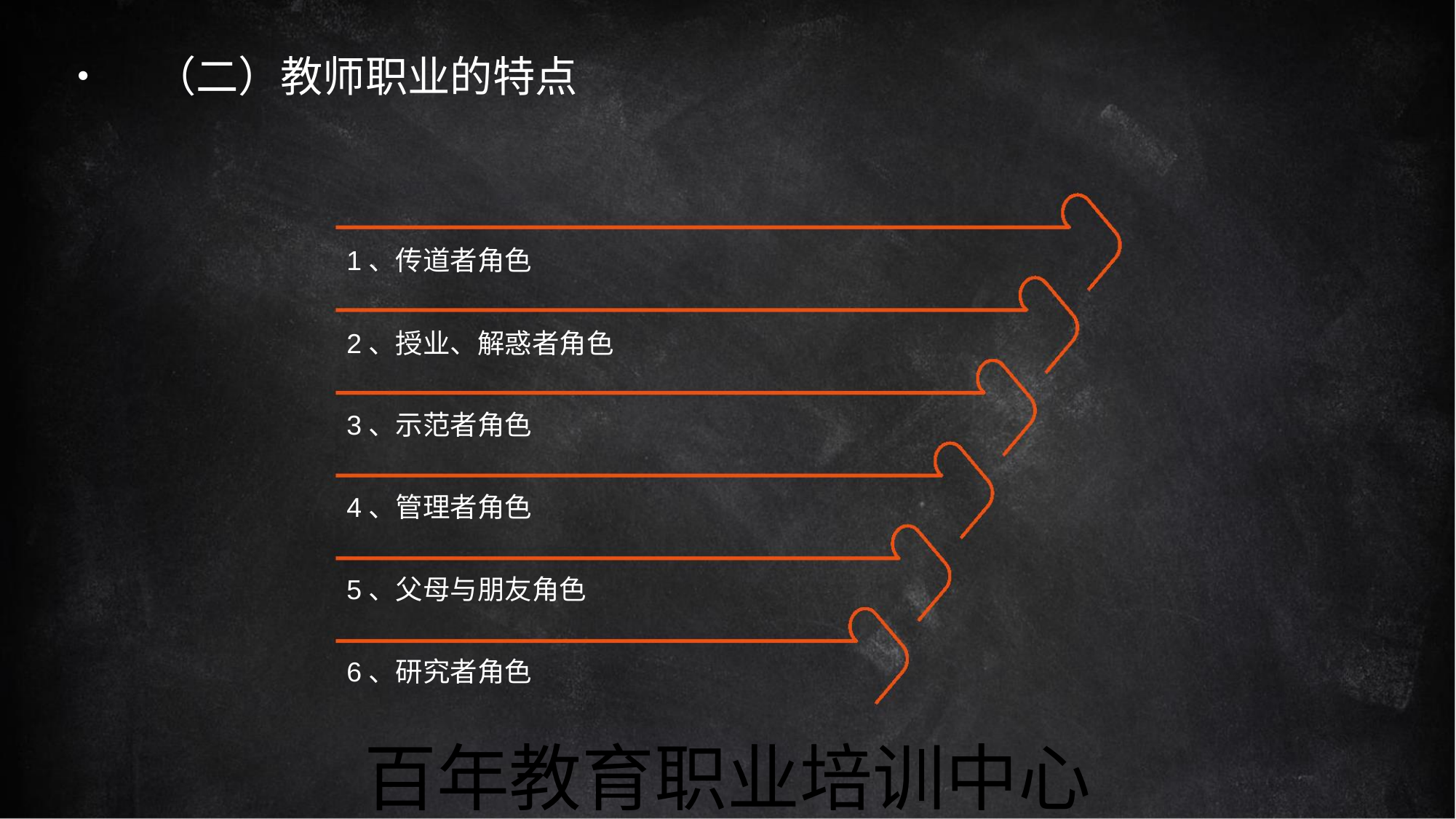

• （二）教师职业的特点
1、传道者角色
2、授业、解惑者角色
3、示范者角色
4、管理者角色
5、父母与朋友角色
6、研究者角色
百年教育职业培训中心